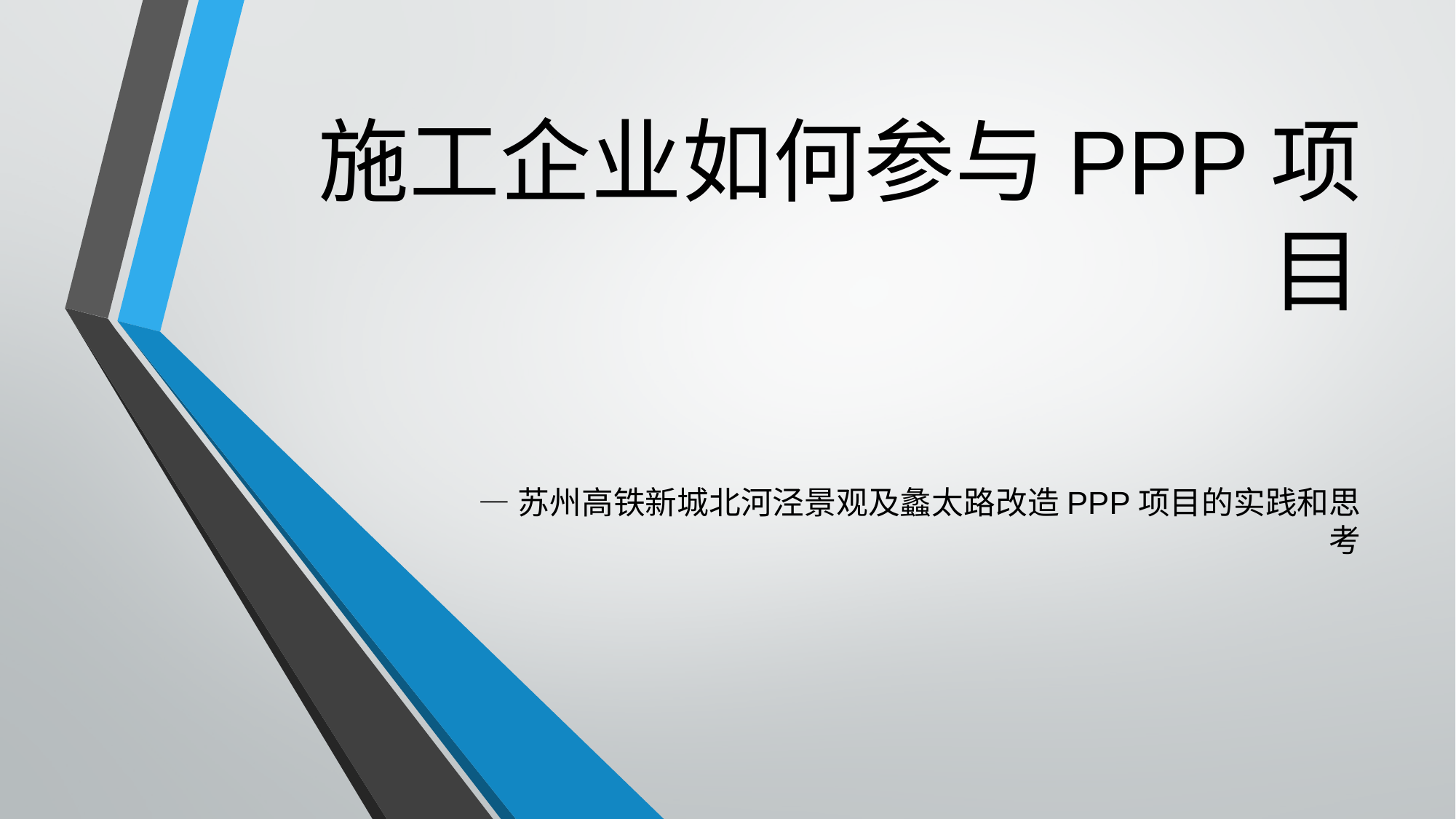

# 施工企业如何参与PPP项目
—苏州高铁新城北河泾景观及蠡太路改造PPP项目的实践和思考